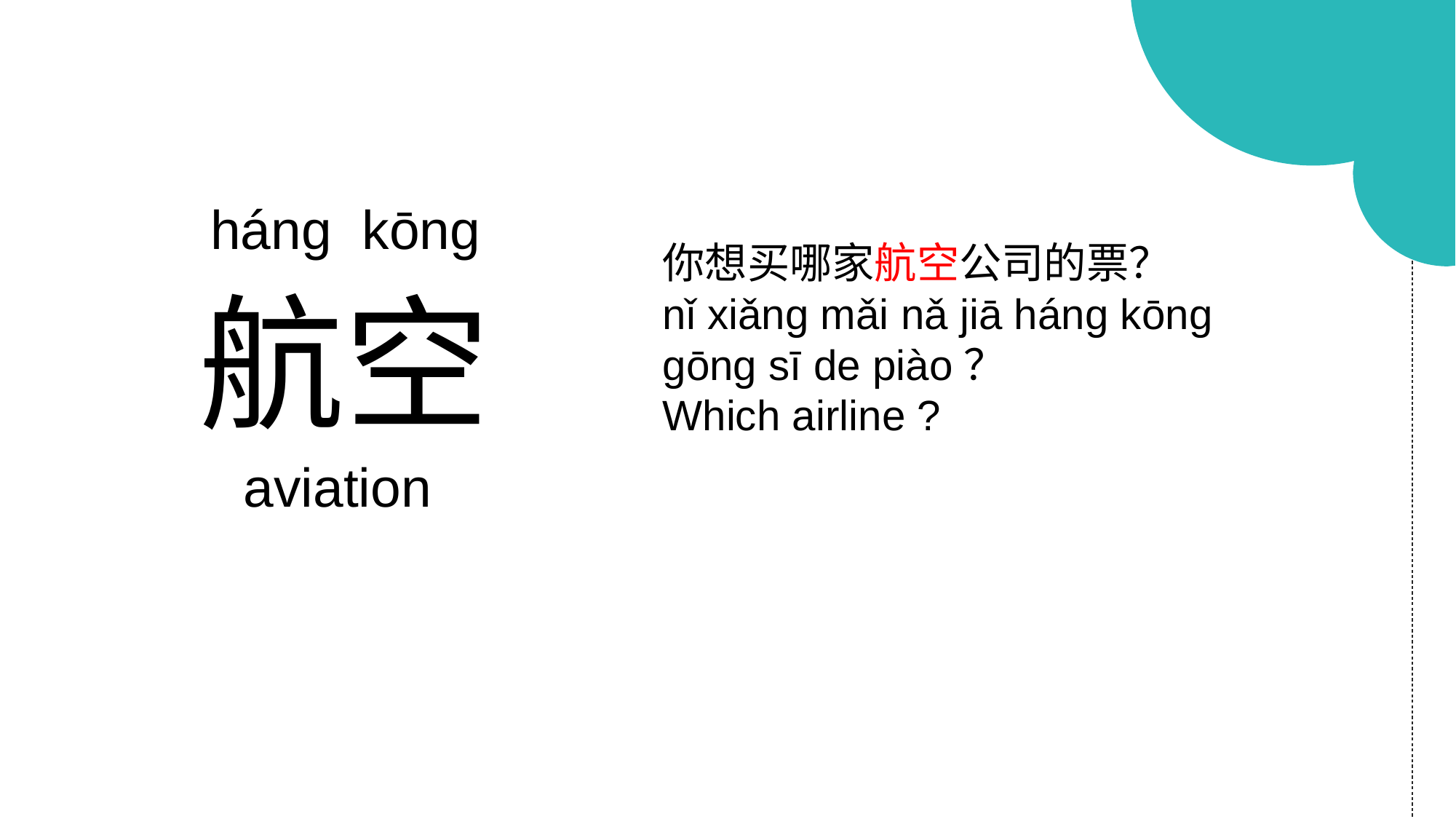

háng  kōng
你想买哪家航空公司的票？
nǐ xiǎng mǎi nǎ jiā háng kōng gōng sī de piào？
Which airline ?
航空
      aviation